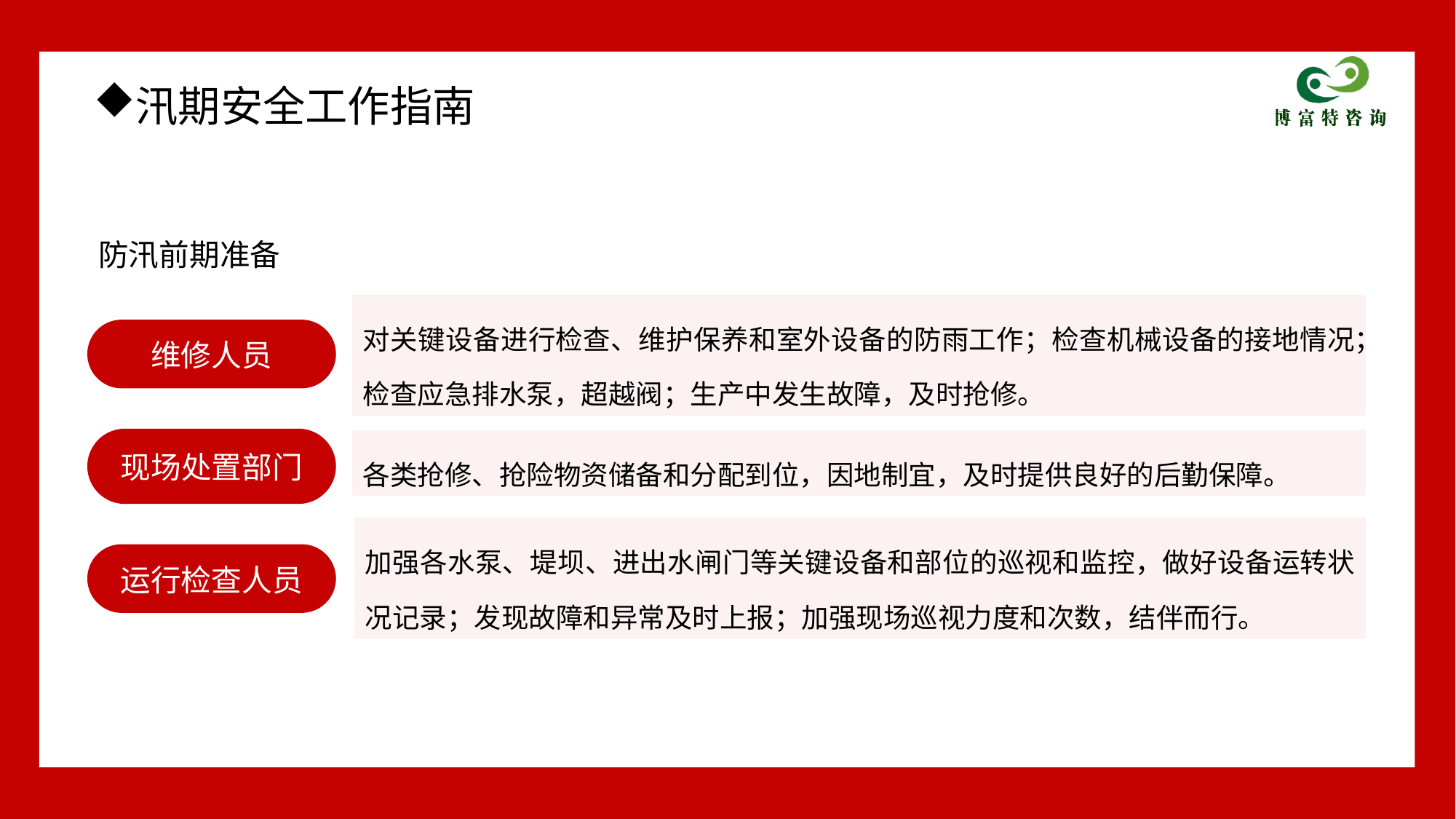

汛期安全工作指南
防汛前期准备
对关键设备进行检查、维护保养和室外设备的防雨工作；检查机械设备的接地情况；检查应急排水泵，超越阀；生产中发生故障，及时抢修。
维修人员
现场处置部门
各类抢修、抢险物资储备和分配到位，因地制宜，及时提供良好的后勤保障。
加强各水泵、堤坝、进出水闸门等关键设备和部位的巡视和监控，做好设备运转状况记录；发现故障和异常及时上报；加强现场巡视力度和次数，结伴而行。
运行检查人员